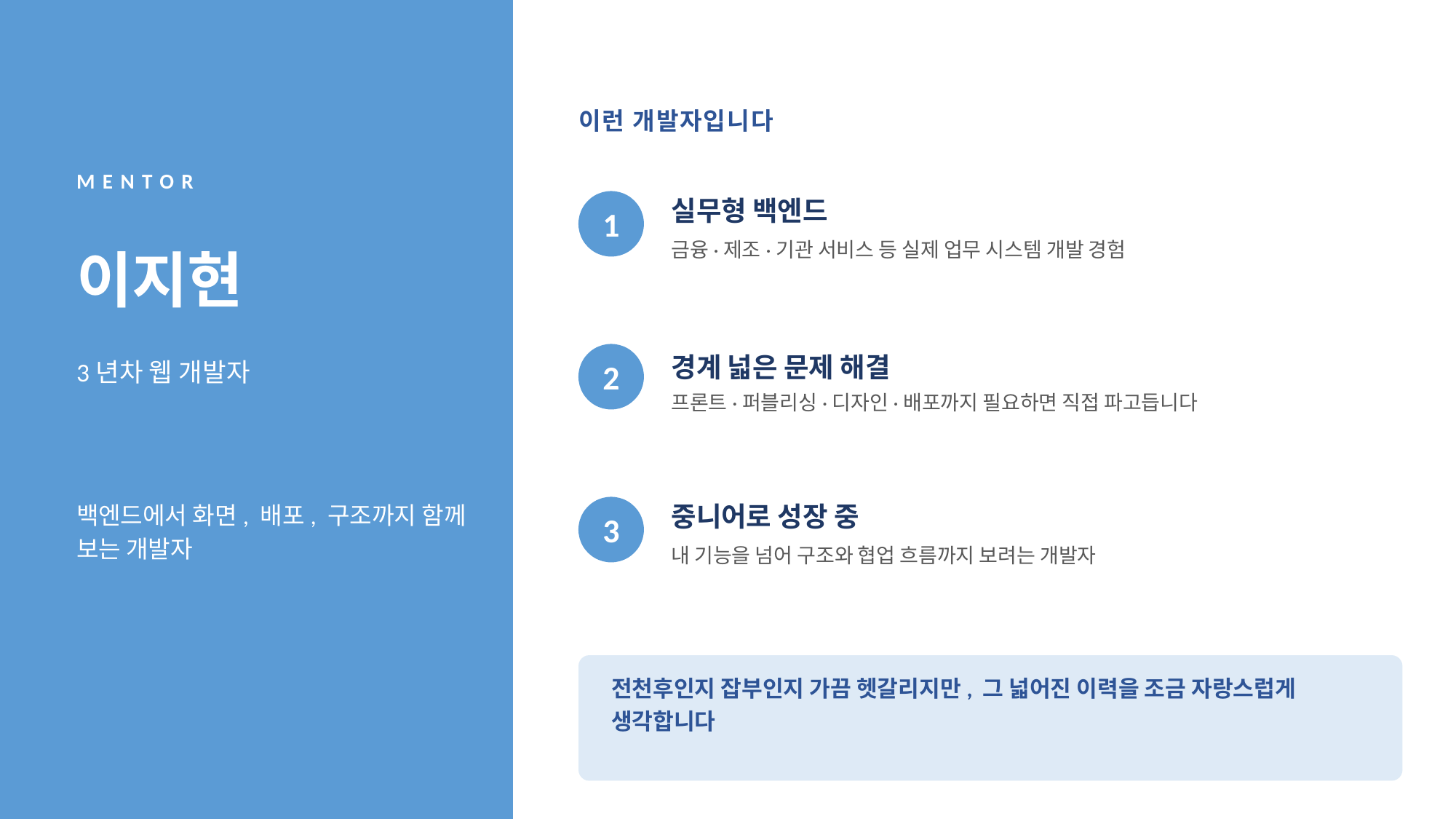

이런 개발자입니다
MENTOR
실무형 백엔드

1
이지현
금융·제조·기관 서비스 등 실제 업무 시스템 개발 경험
경계 넓은 문제 해결
3년차 웹 개발자

2
프론트·퍼블리싱·디자인·배포까지 필요하면 직접 파고듭니다
백엔드에서 화면, 배포, 구조까지 함께 보는 개발자

중니어로 성장 중

3
내 기능을 넘어 구조와 협업 흐름까지 보려는 개발자

전천후인지 잡부인지 가끔 헷갈리지만, 그 넓어진 이력을 조금 자랑스럽게 생각합니다